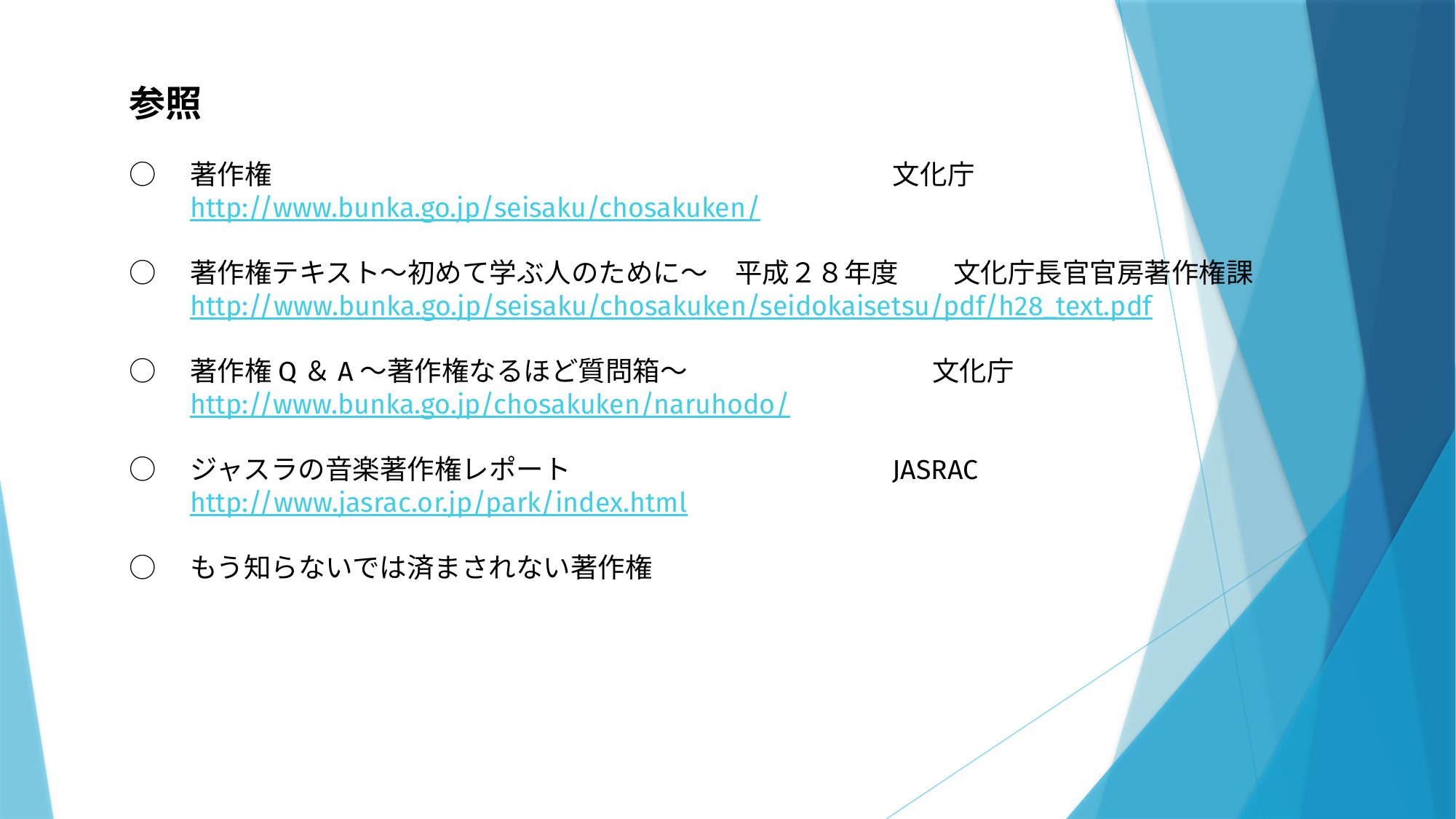

参照

○　著作権　　　　　　　　　　　　　　　　　　                     文化庁
　　http://www.bunka.go.jp/seisaku/chosakuken/

○　著作権テキスト～初めて学ぶ人のために～　平成２８年度　　文化庁長官官房著作権課
　　http://www.bunka.go.jp/seisaku/chosakuken/seidokaisetsu/pdf/h28_text.pdf

○　著作権Q＆A～著作権なるほど質問箱～　　　　                      文化庁
　　http://www.bunka.go.jp/chosakuken/naruhodo/

○　ジャスラの音楽著作権レポート　　　　　　　                    JASRAC
　　http://www.jasrac.or.jp/park/index.html

○　もう知らないでは済まされない著作権